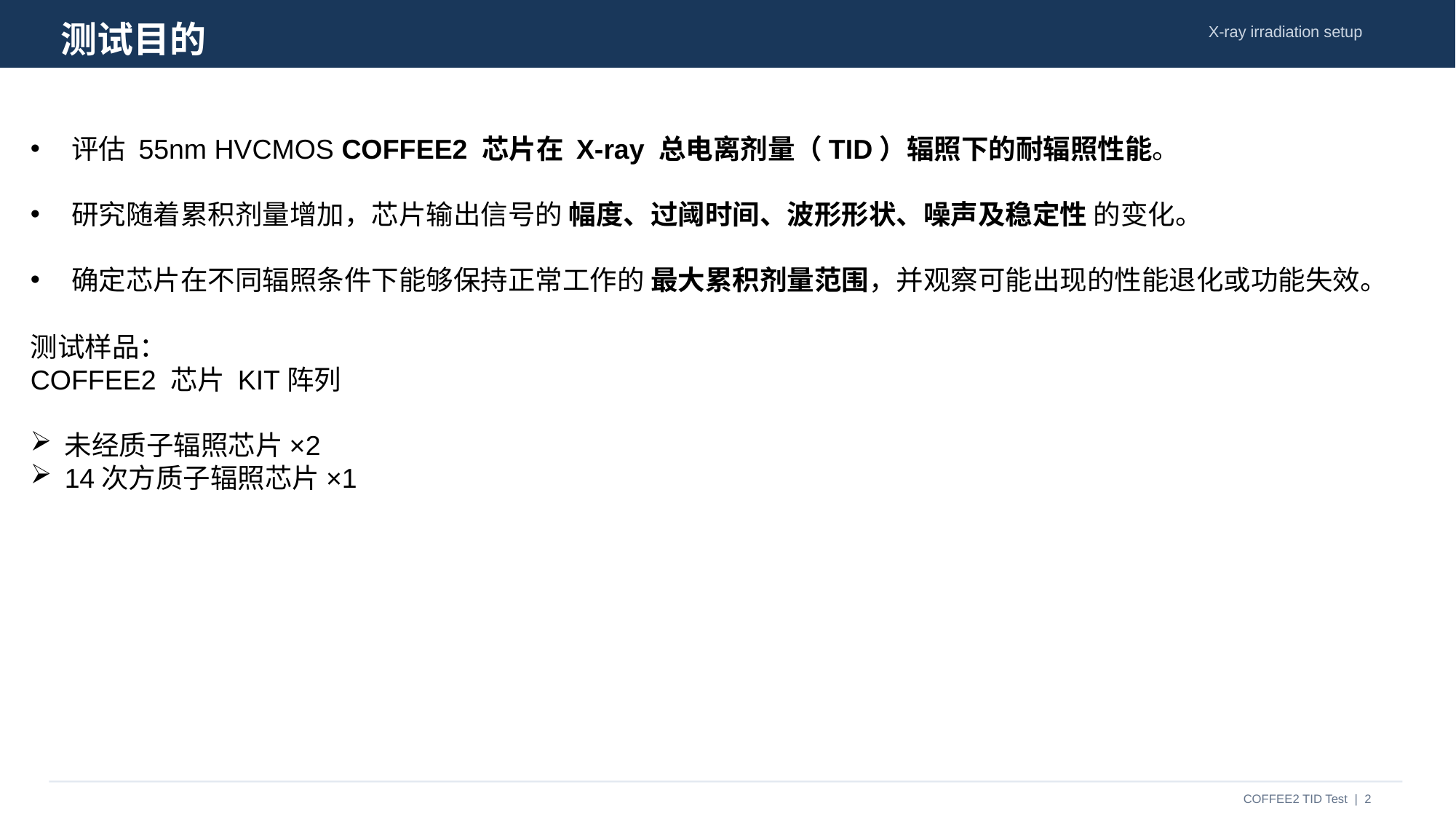

测试目的
X-ray irradiation setup
评估 55nm HVCMOS COFFEE2 芯片在 X-ray 总电离剂量（TID）辐照下的耐辐照性能。

研究随着累积剂量增加，芯片输出信号的 幅度、过阈时间、波形形状、噪声及稳定性 的变化。

确定芯片在不同辐照条件下能够保持正常工作的 最大累积剂量范围，并观察可能出现的性能退化或功能失效。
测试样品：
COFFEE2 芯片 KIT阵列

未经质子辐照芯片×2
14次方质子辐照芯片×1

COFFEE2 TID Test  |  2